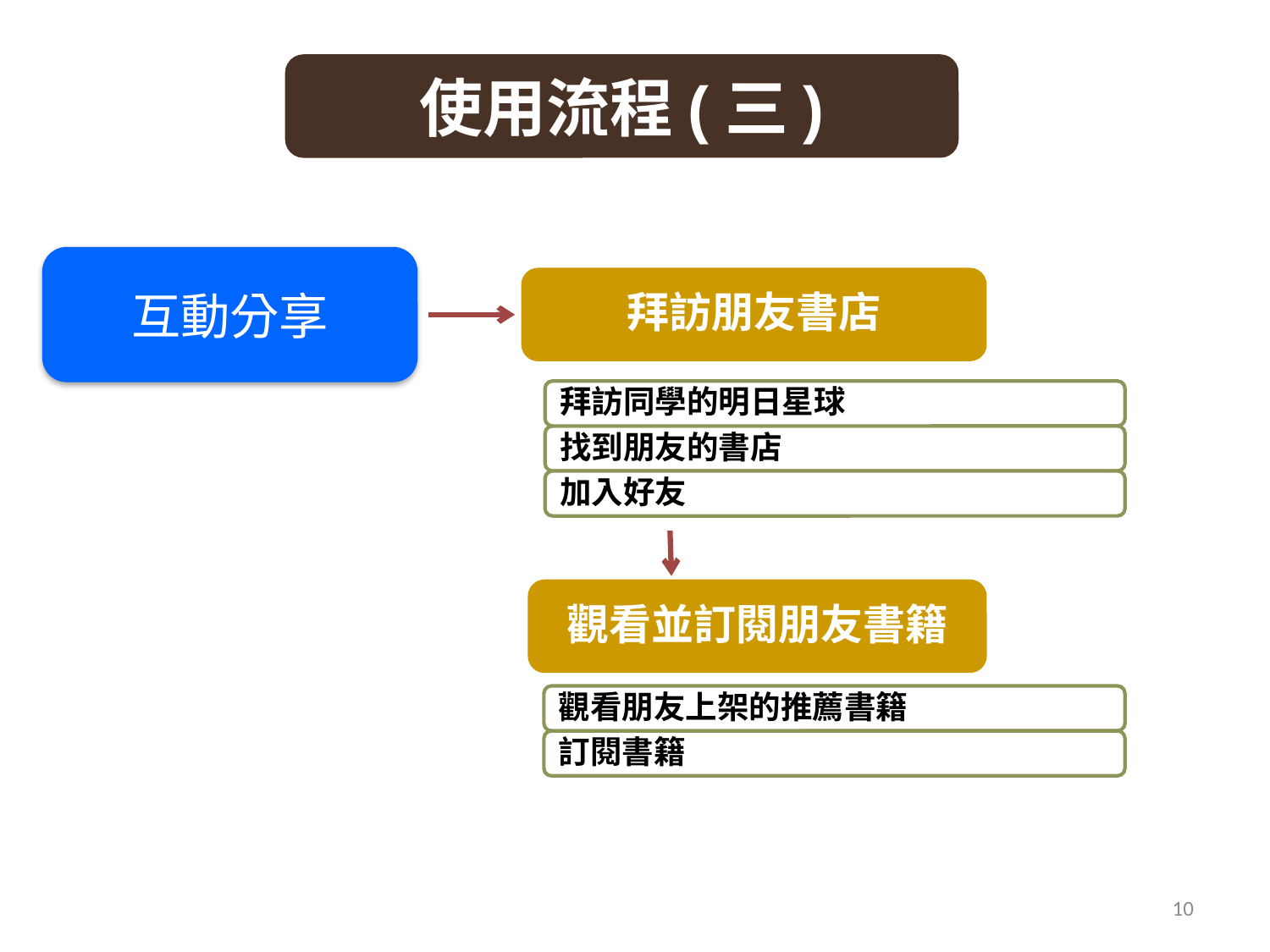

使用流程(三)
互動分享
拜訪朋友書店
拜訪同學的明日星球
找到朋友的書店
加入好友
觀看並訂閱朋友書籍
觀看朋友上架的推薦書籍
訂閱書籍
10